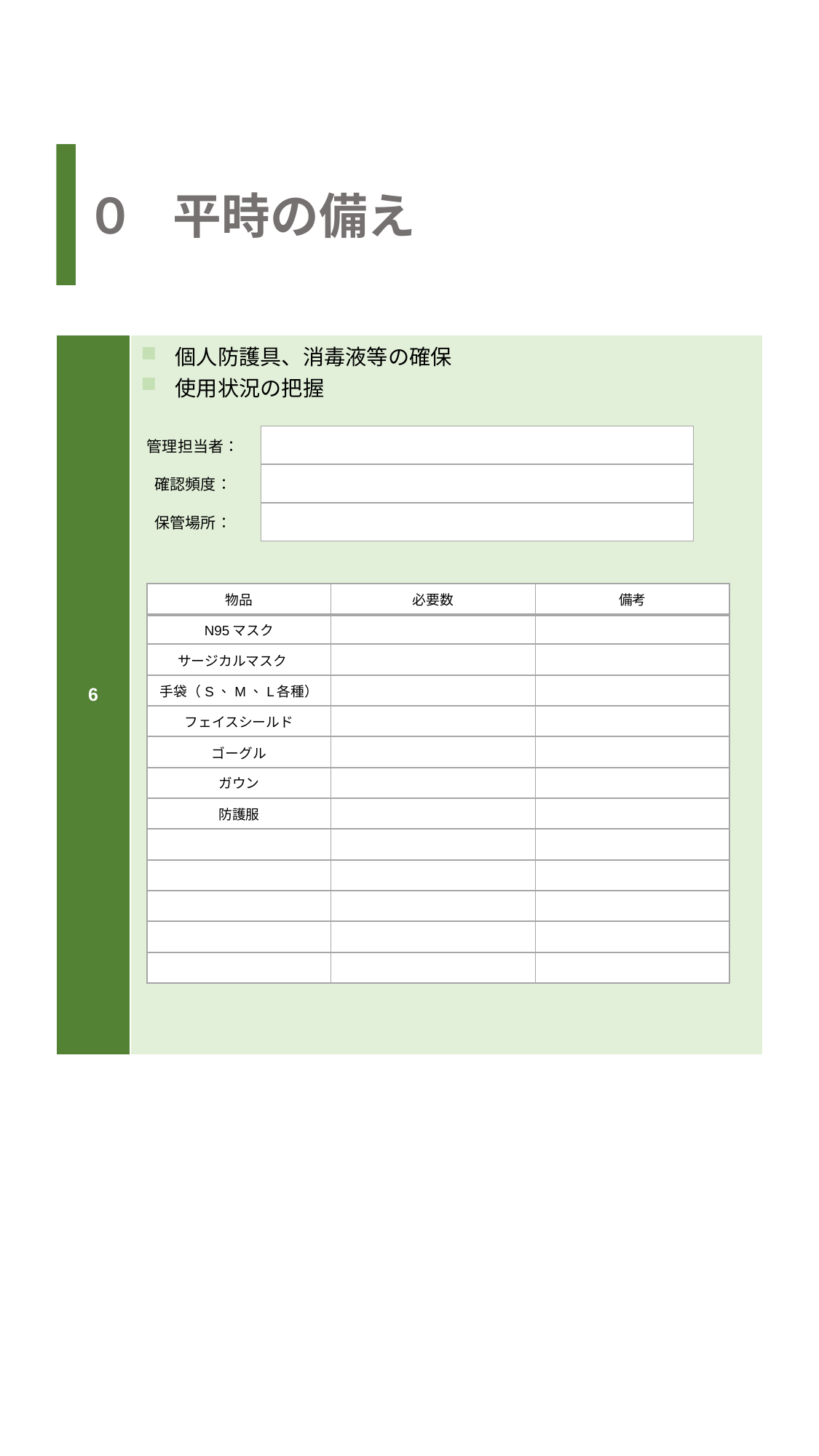

平時の備え
０
| 6 | 個人防護具、消毒液等の確保 使用状況の把握 |
| --- | --- |
| 管理担当者： |  |
| --- | --- |
| 確認頻度： |  |
| 保管場所： |  |
| 物品 | 必要数 | 備考 |
| --- | --- | --- |
| N95マスク |  |  |
| サージカルマスク |  |  |
| 手袋（S、M、L各種） |  |  |
| フェイスシールド |  |  |
| ゴーグル |  |  |
| ガウン |  |  |
| 防護服 |  |  |
|  |  |  |
|  |  |  |
|  |  |  |
|  |  |  |
|  |  |  |